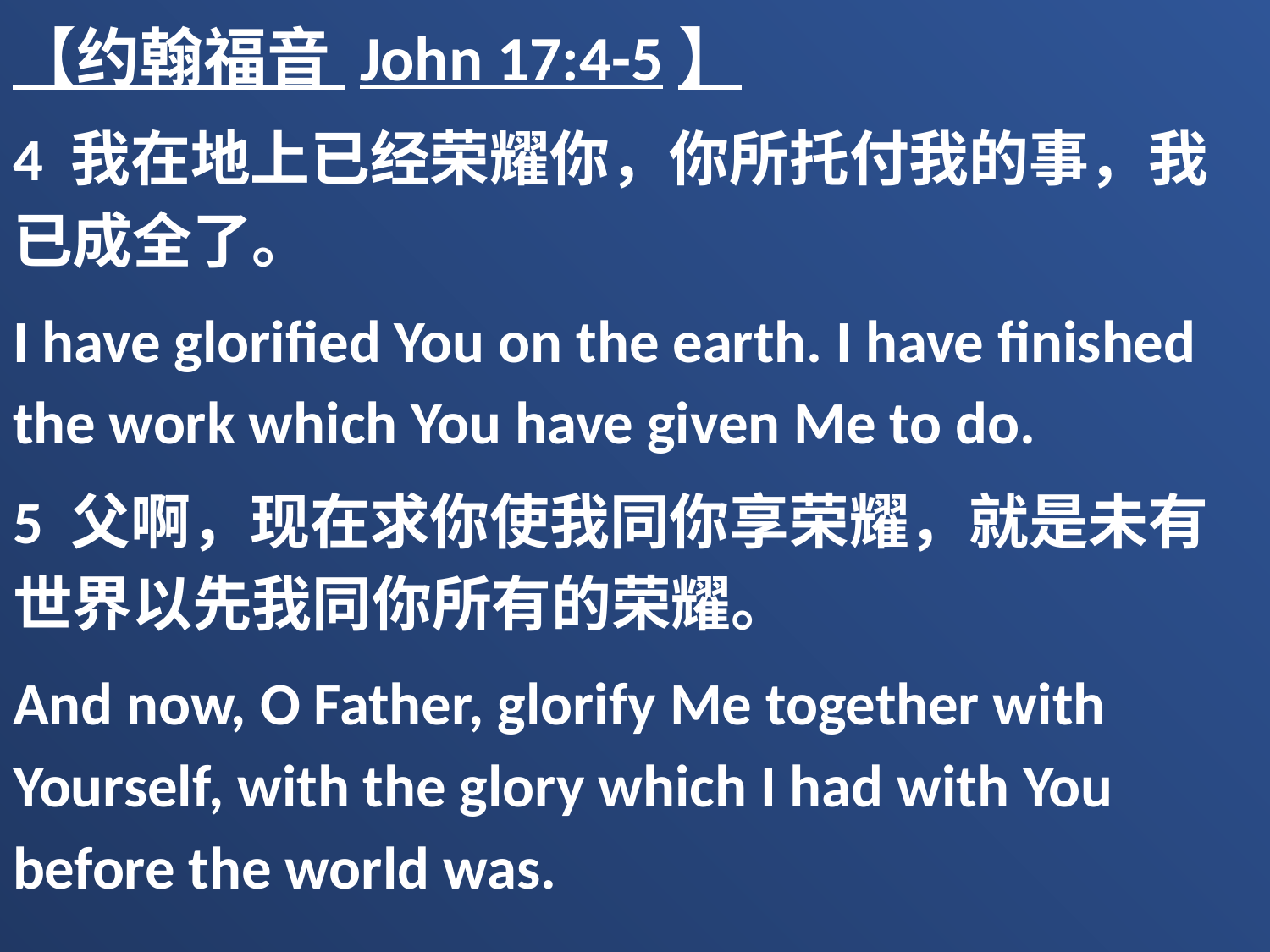

【约翰福音 John 17:4-5】
4 我在地上已经荣耀你，你所托付我的事，我已成全了。
I have glorified You on the earth. I have finished the work which You have given Me to do.
5 父啊，现在求你使我同你享荣耀，就是未有世界以先我同你所有的荣耀。
And now, O Father, glorify Me together with Yourself, with the glory which I had with You before the world was.